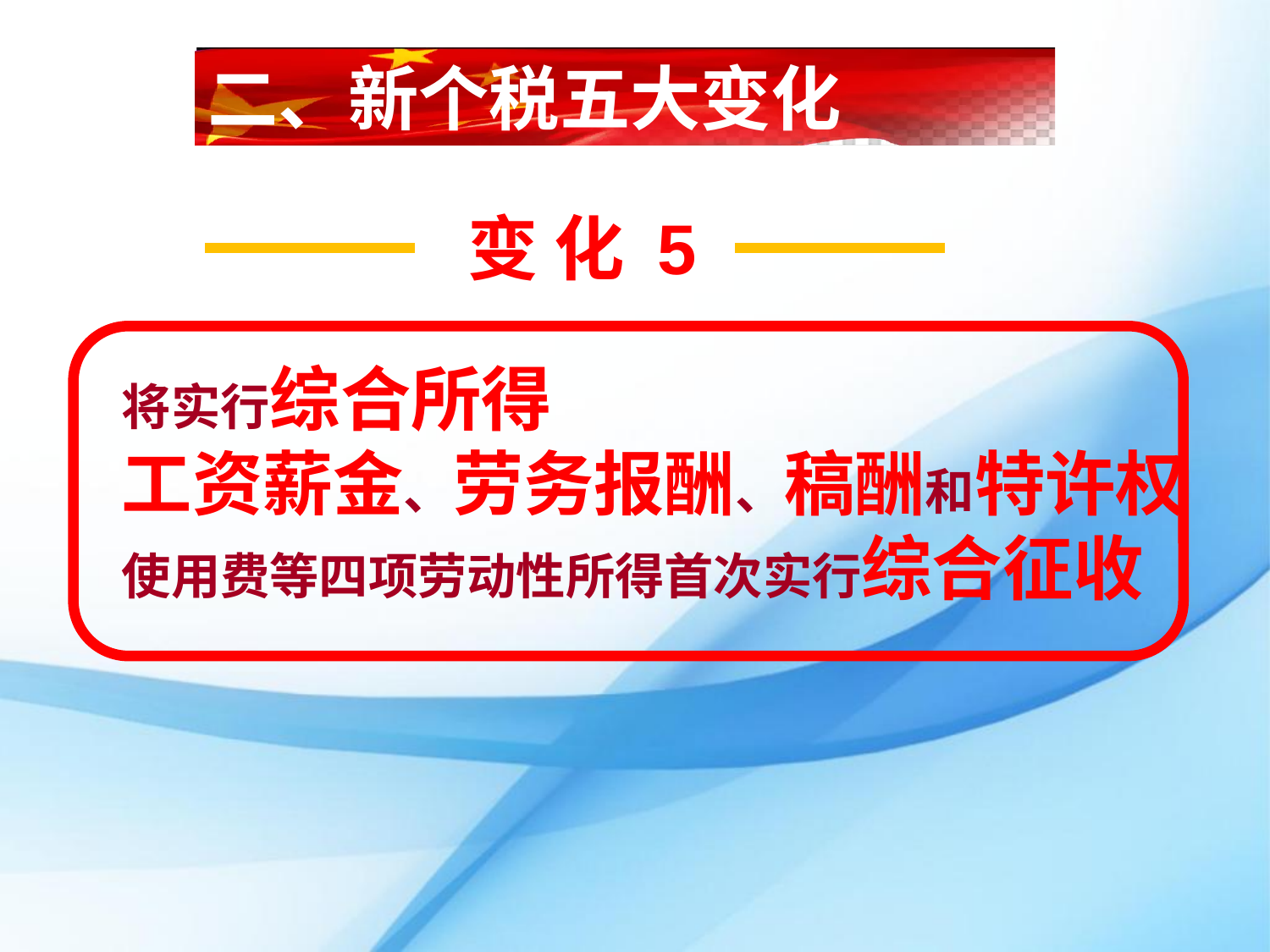

二、新个税五大变化
变 化 5

将实行综合所得
工资薪金、劳务报酬、稿酬和特许权
使用费等四项劳动性所得首次实行综合征收